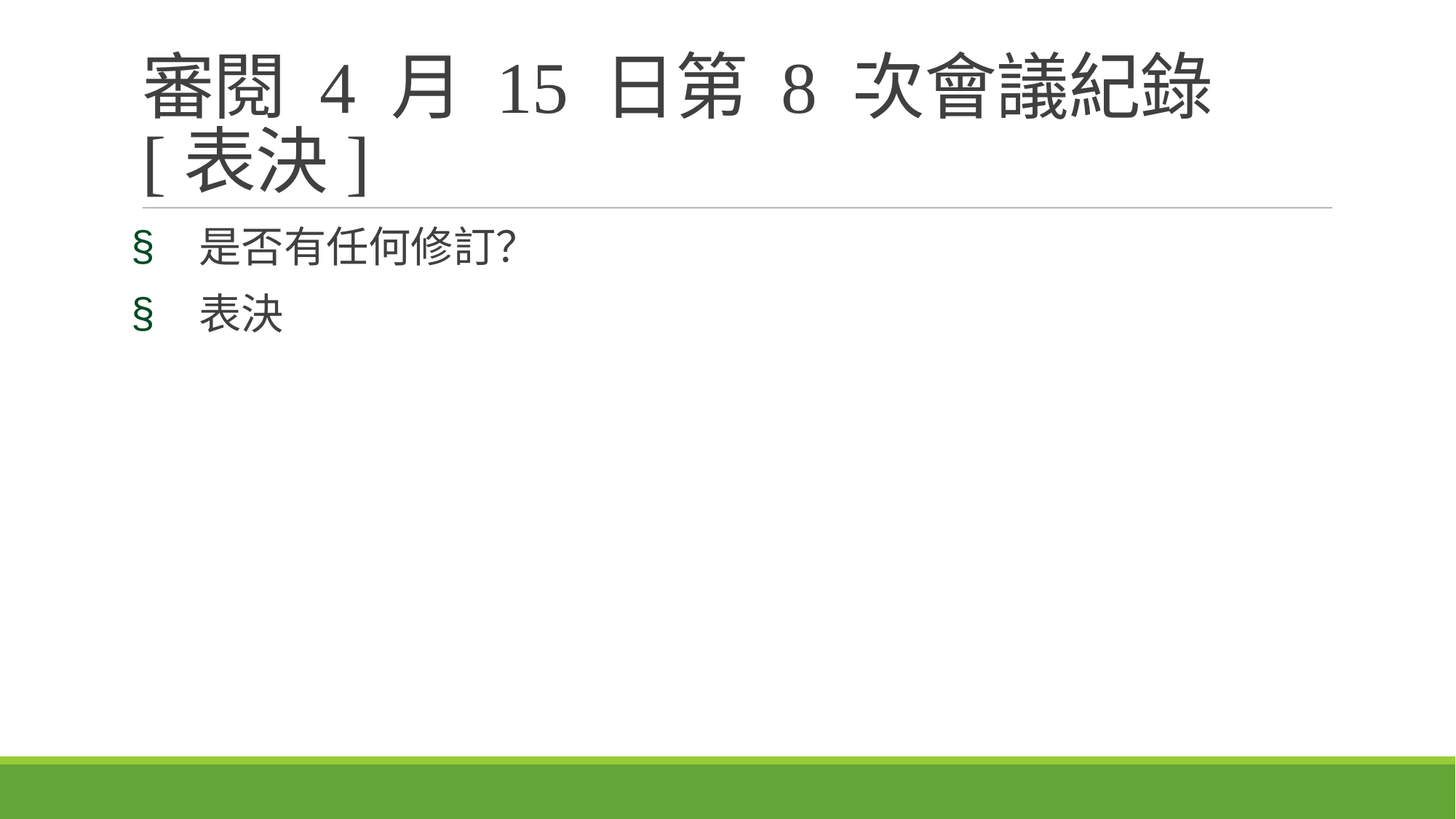

# 審閱 4 月 15 日第 8 次會議紀錄 [表決]
是否有任何修訂？
表決